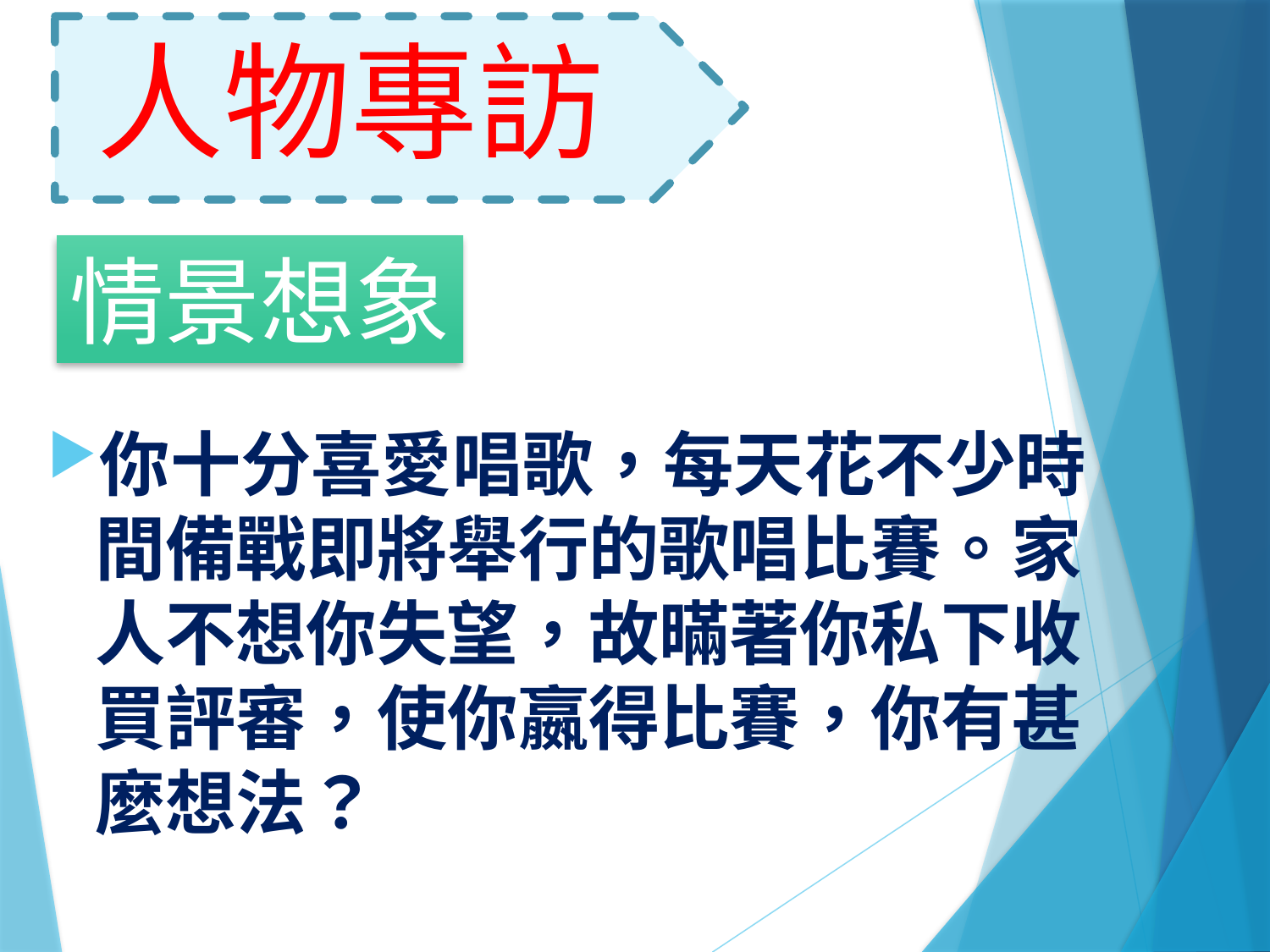

# 人物專訪
情景想象
你十分喜愛唱歌，每天花不少時間備戰即將舉行的歌唱比賽。家人不想你失望，故暪著你私下收買評審，使你嬴得比賽，你有甚麼想法？